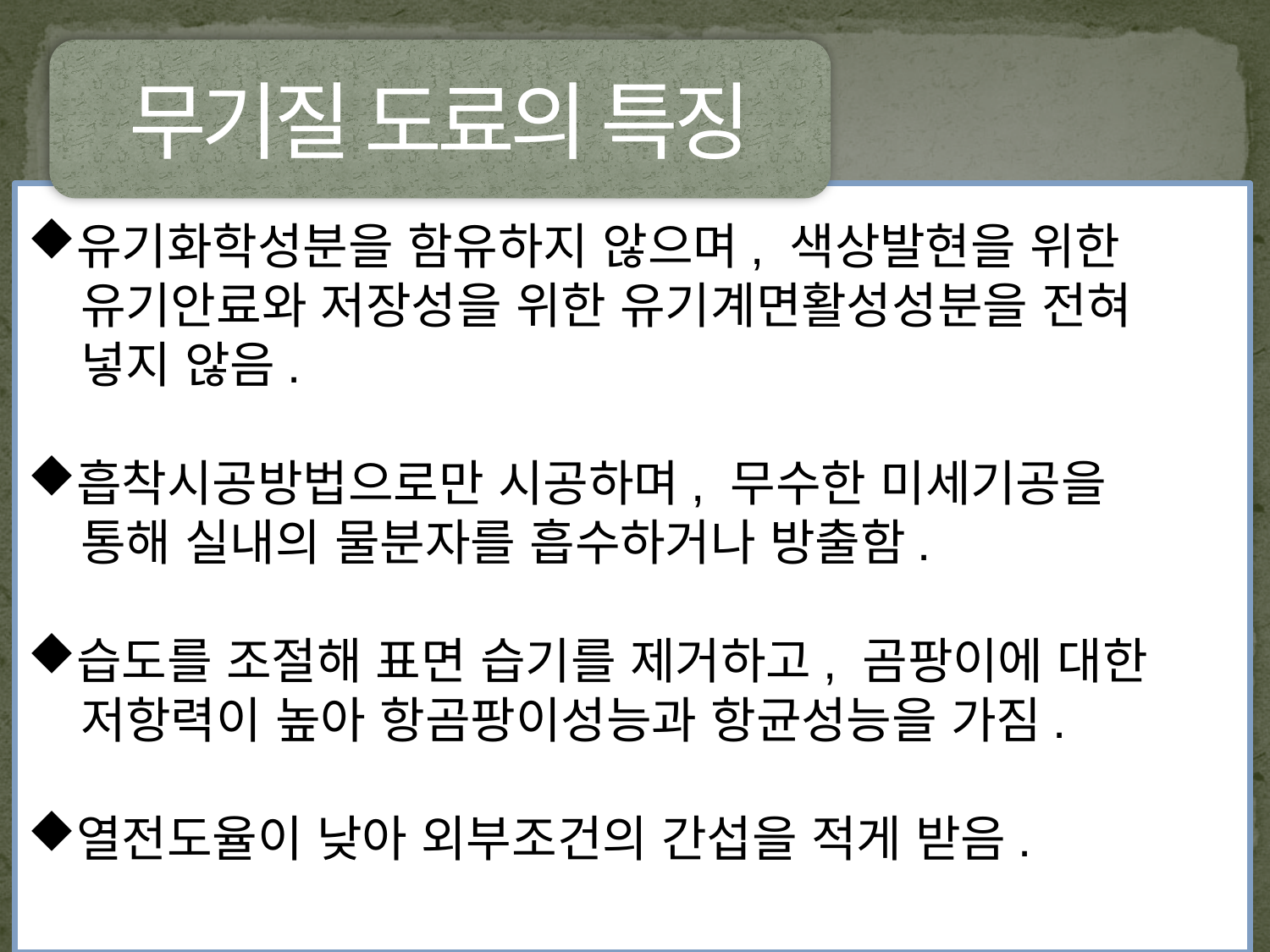

무기질 도료의 특징
유기화학성분을 함유하지 않으며, 색상발현을 위한
   유기안료와 저장성을 위한 유기계면활성성분을 전혀
   넣지 않음.

흡착시공방법으로만 시공하며, 무수한 미세기공을
   통해 실내의 물분자를 흡수하거나 방출함.

습도를 조절해 표면 습기를 제거하고, 곰팡이에 대한
   저항력이 높아 항곰팡이성능과 항균성능을 가짐.

열전도율이 낮아 외부조건의 간섭을 적게 받음.